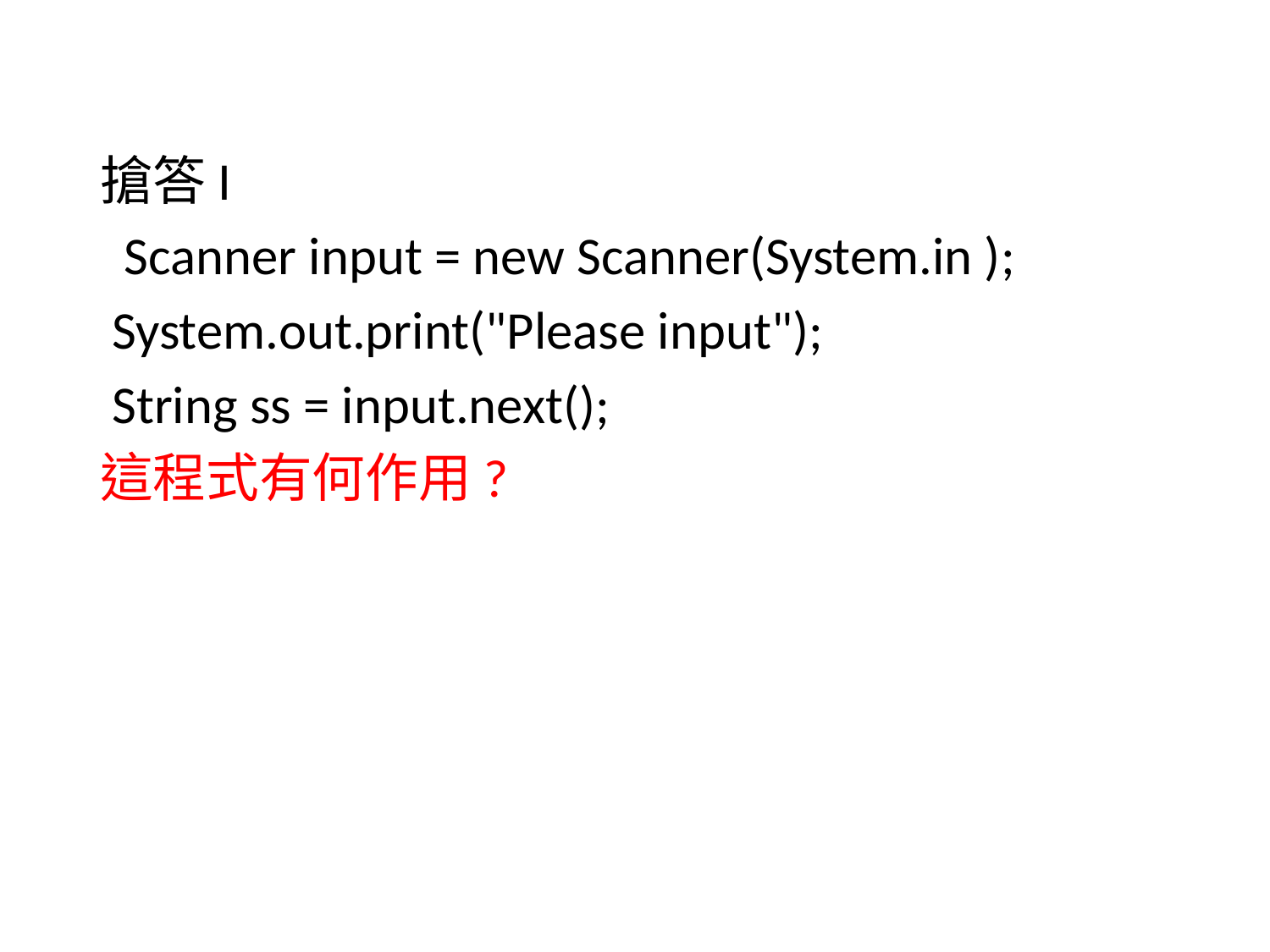

搶答I
  Scanner input = new Scanner(System.in );
 System.out.print("Please input");
 String ss = input.next();
這程式有何作用?